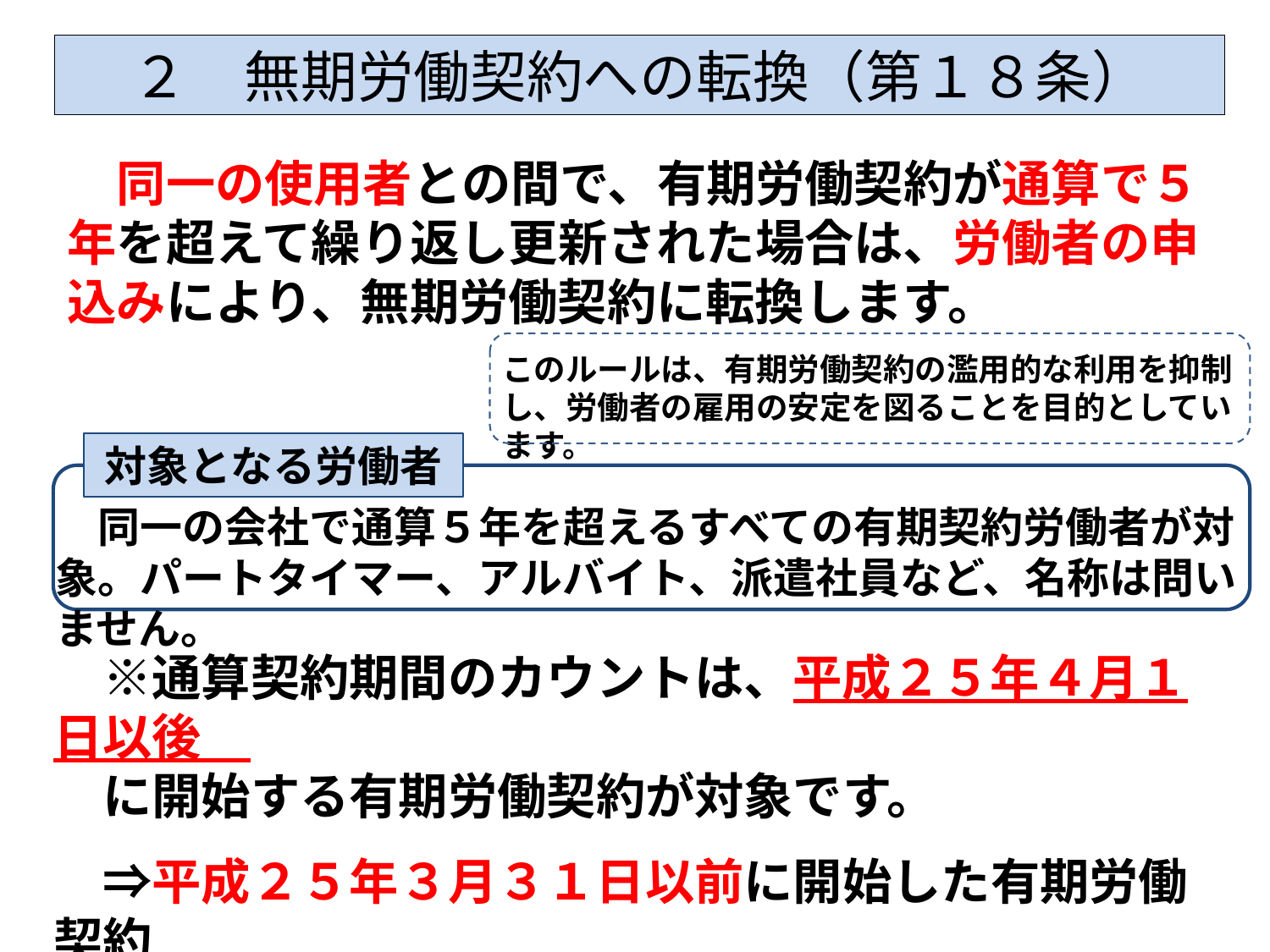

２　無期労働契約への転換（第１８条）
　同一の使用者との間で、有期労働契約が通算で５年を超えて繰り返し更新された場合は、労働者の申込みにより、無期労働契約に転換します。

このルールは、有期労働契約の濫用的な利用を抑制し、労働者の雇用の安定を図ることを目的としています。
対象となる労働者

　同一の会社で通算５年を超えるすべての有期契約労働者が対象。パートタイマー、アルバイト、派遣社員など、名称は問いません。
　※通算契約期間のカウントは、平成２５年４月１日以後
　に開始する有期労働契約が対象です。

　⇒平成２５年３月３１日以前に開始した有期労働契約
　は、通算期間に含めません。